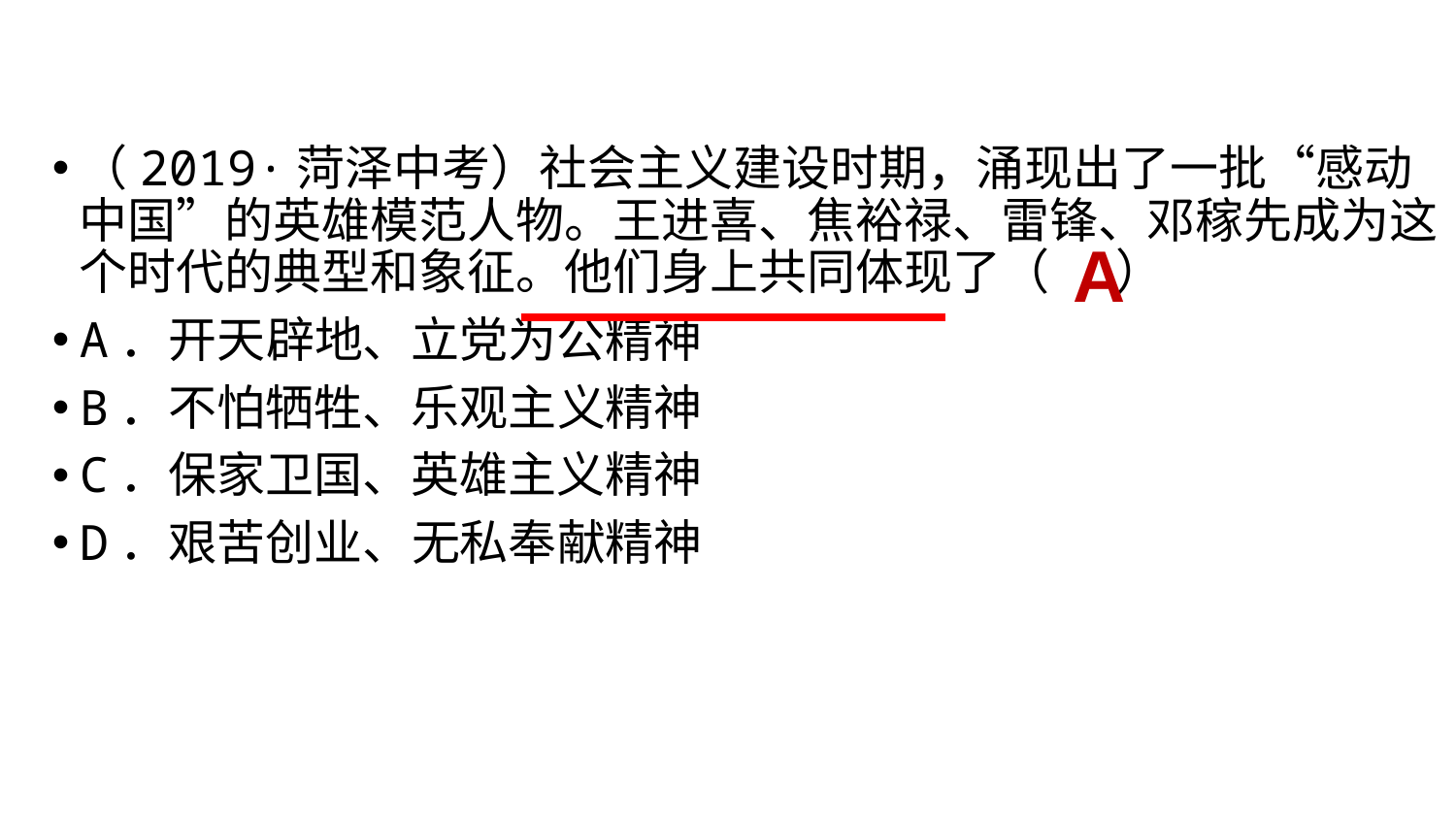

（2019·菏泽中考）社会主义建设时期，涌现出了一批“感动中国”的英雄模范人物。王进喜、焦裕禄、雷锋、邓稼先成为这个时代的典型和象征。他们身上共同体现了（      ）
A．开天辟地、立党为公精神
B．不怕牺牲、乐观主义精神
C．保家卫国、英雄主义精神
D．艰苦创业、无私奉献精神
A